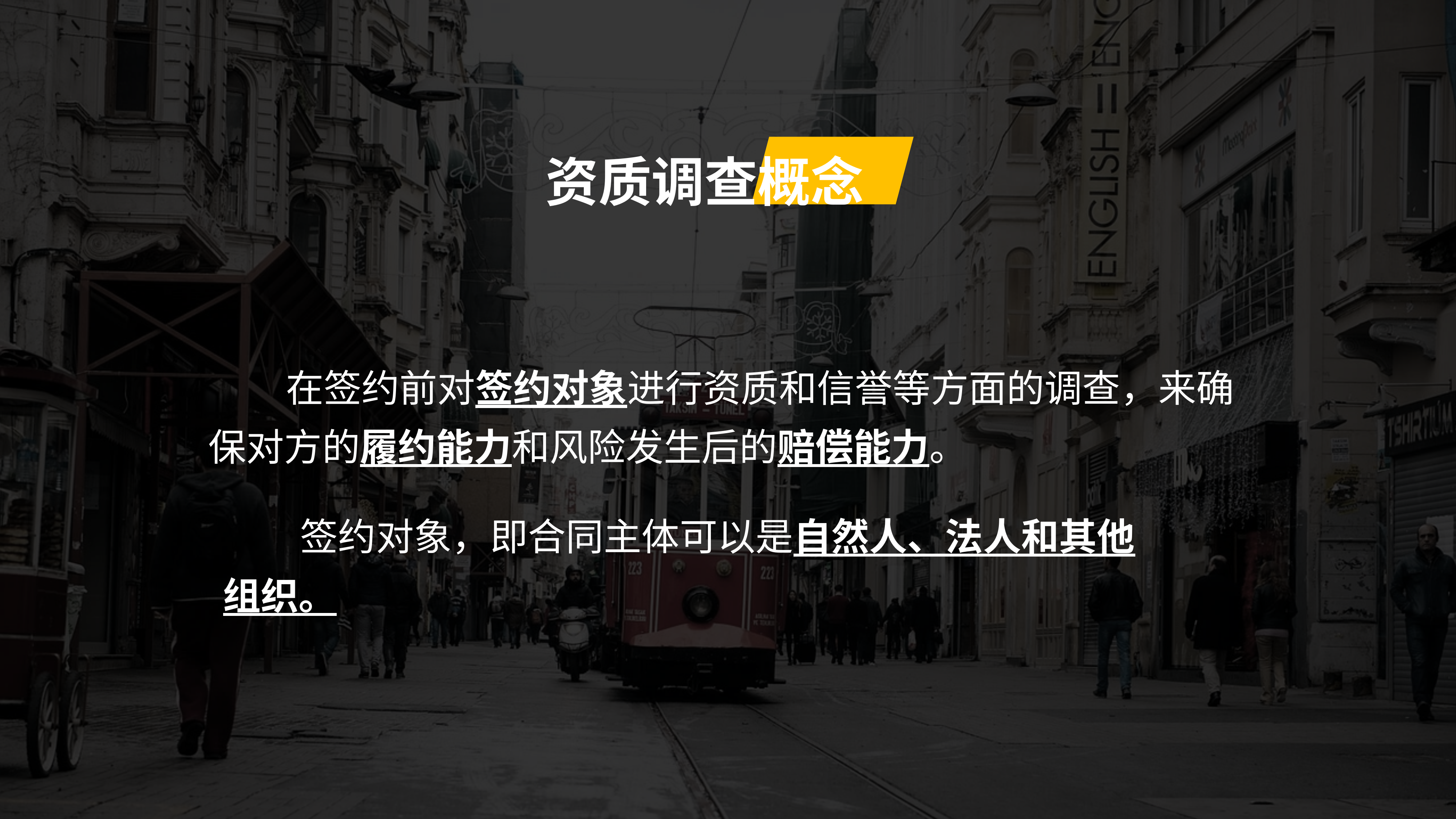

资质调查概念

在签约前对签约对象进行资质和信誉等方面的调查，来确保对方的履约能力和风险发生后的赔偿能力。
签约对象，即合同主体可以是自然人、法人和其他组织。